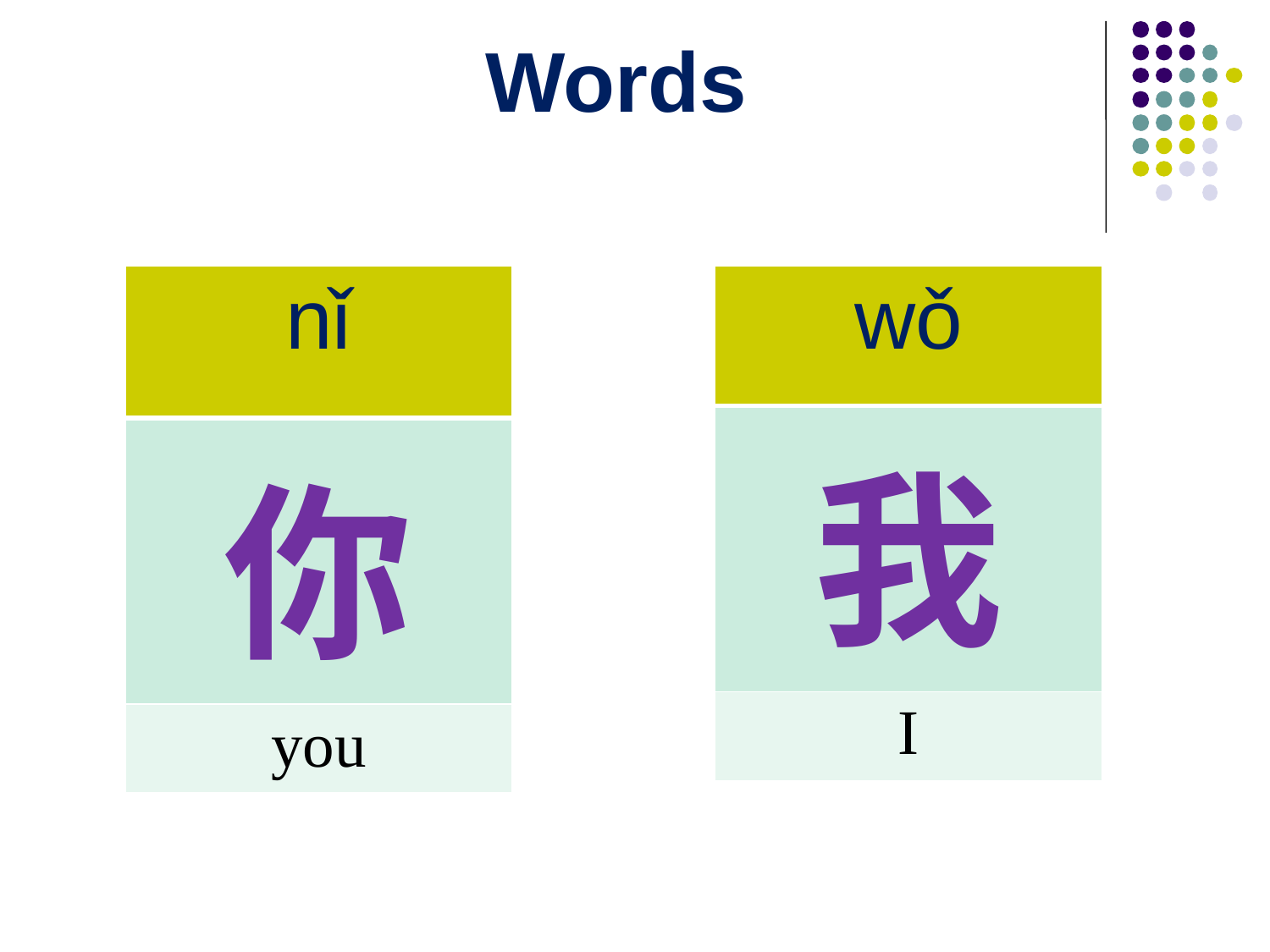

Words
| nǐ |
| --- |
| 你 |
| you |
| wǒ |
| --- |
| 我 |
| I |